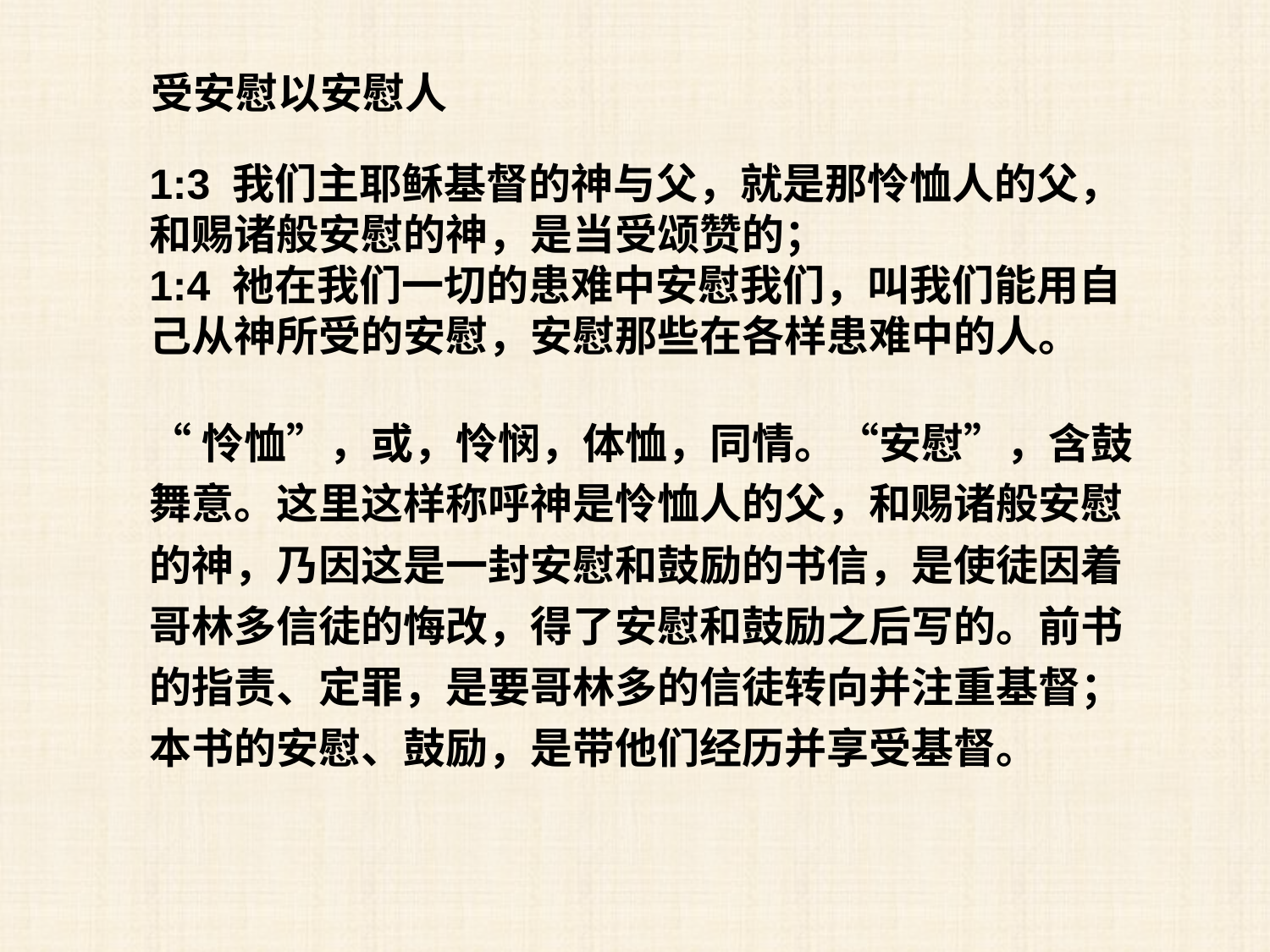

受安慰以安慰人
1:3 我们主耶稣基督的神与父，就是那怜恤人的父，和赐诸般安慰的神，是当受颂赞的；
1:4 祂在我们一切的患难中安慰我们，叫我们能用自己从神所受的安慰，安慰那些在各样患难中的人。
“怜恤”，或，怜悯，体恤，同情。“安慰”，含鼓舞意。这里这样称呼神是怜恤人的父，和赐诸般安慰的神，乃因这是一封安慰和鼓励的书信，是使徒因着哥林多信徒的悔改，得了安慰和鼓励之后写的。前书的指责、定罪，是要哥林多的信徒转向并注重基督；本书的安慰、鼓励，是带他们经历并享受基督。